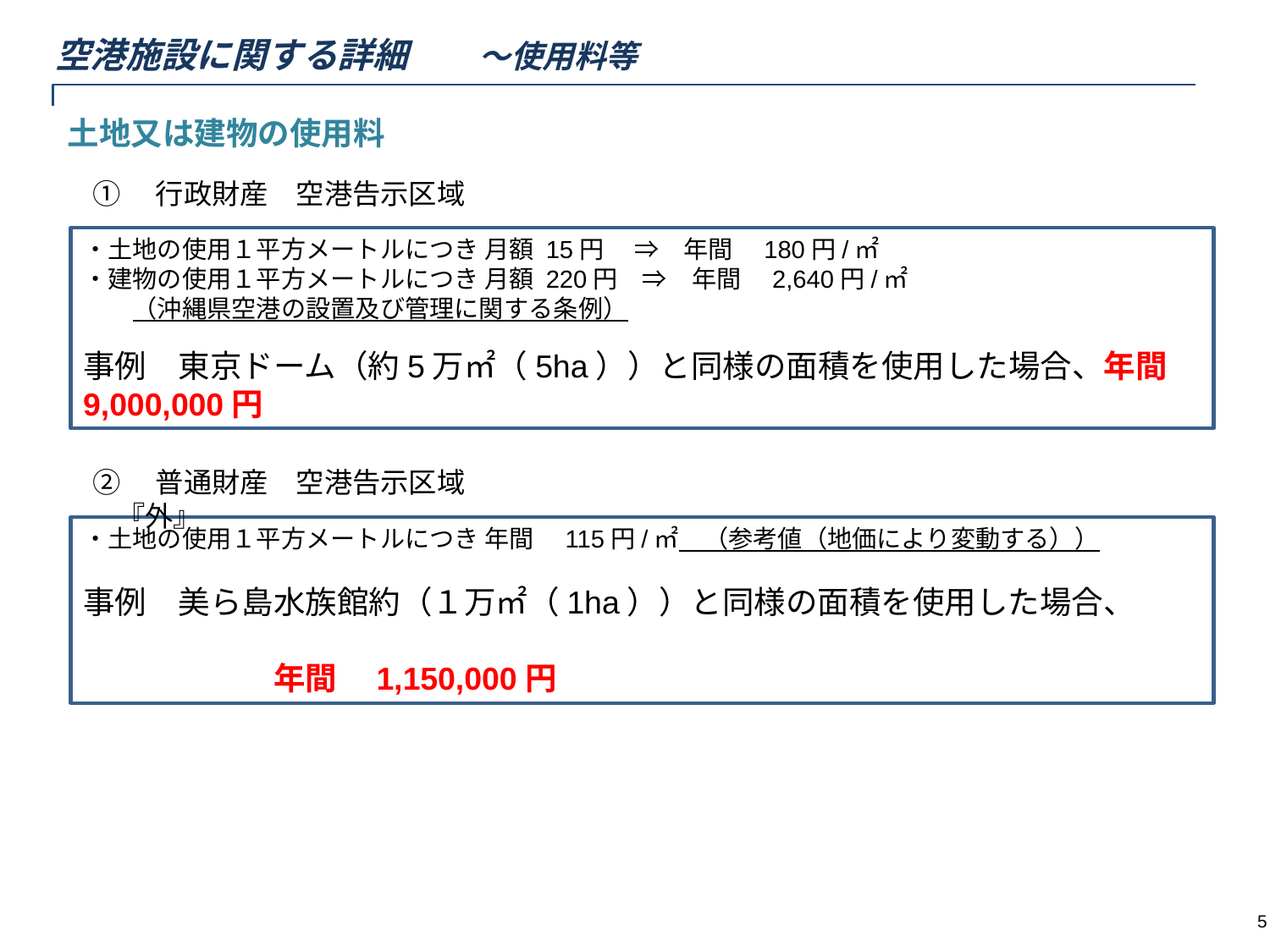

空港施設に関する詳細　　～使用料等
土地又は建物の使用料
①　行政財産　空港告示区域
・土地の使用１平方メートルにつき 月額 15円　 ⇒　年間　180円/㎡
・建物の使用１平方メートルにつき 月額 220円　⇒　年間　2,640円/㎡
　　（沖縄県空港の設置及び管理に関する条例）

事例　東京ドーム（約5万㎡（5ha））と同様の面積を使用した場合、年間　9,000,000円
②　普通財産　空港告示区域　『外』
・土地の使用１平方メートルにつき 年間　115円/㎡　（参考値（地価により変動する））

事例　美ら島水族館約（１万㎡（1ha））と同様の面積を使用した場合、
　　　　　　　　　　　　　　　　　　　　　　　　　　　　　　　　　　　　　　　　　年間　1,150,000円

5